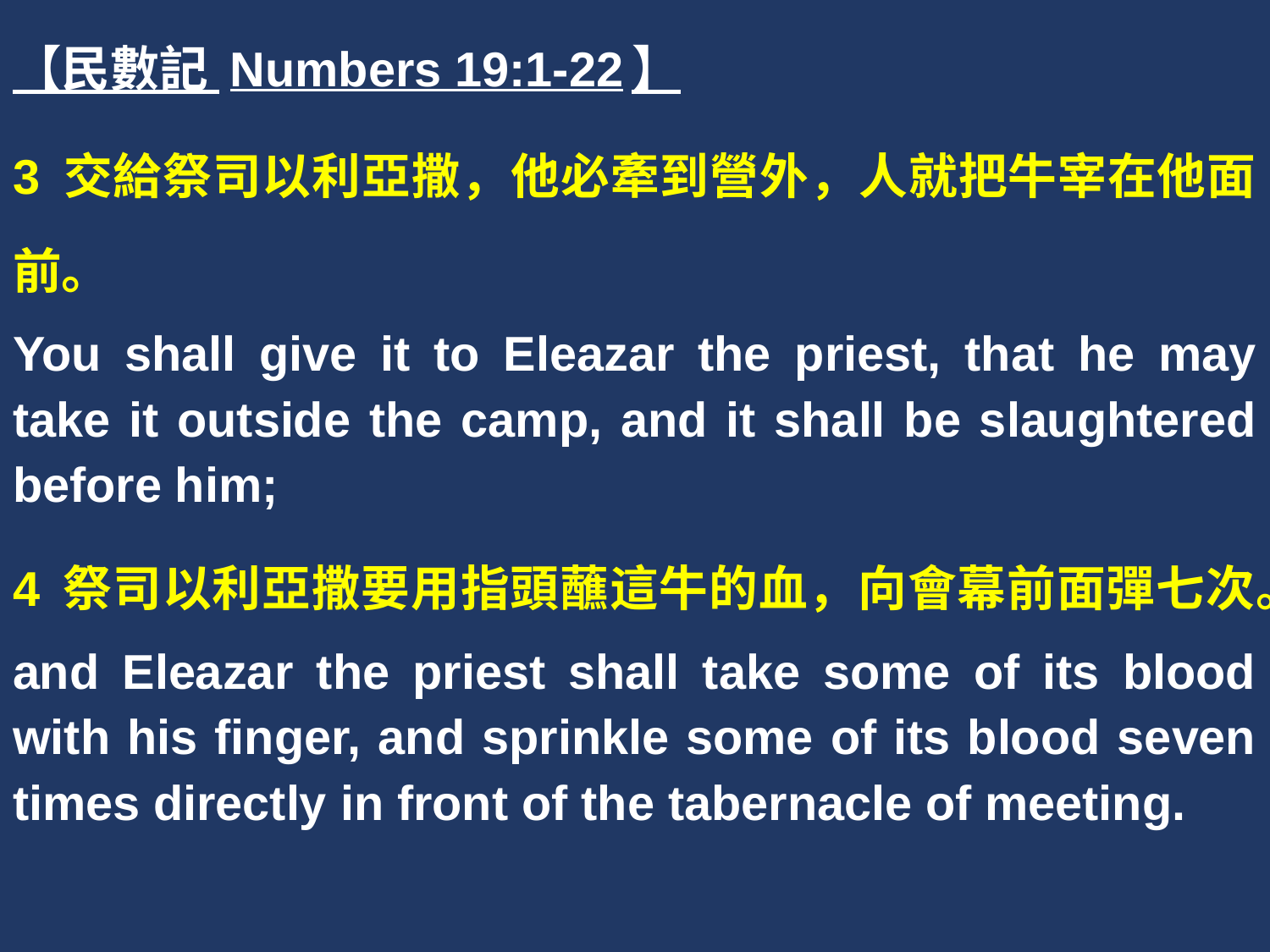

【民數記 Numbers 19:1-22】
3 交給祭司以利亞撒，他必牽到營外，人就把牛宰在他面前。
You shall give it to Eleazar the priest, that he may take it outside the camp, and it shall be slaughtered before him;
4 祭司以利亞撒要用指頭蘸這牛的血，向會幕前面彈七次。
and Eleazar the priest shall take some of its blood with his finger, and sprinkle some of its blood seven times directly in front of the tabernacle of meeting.